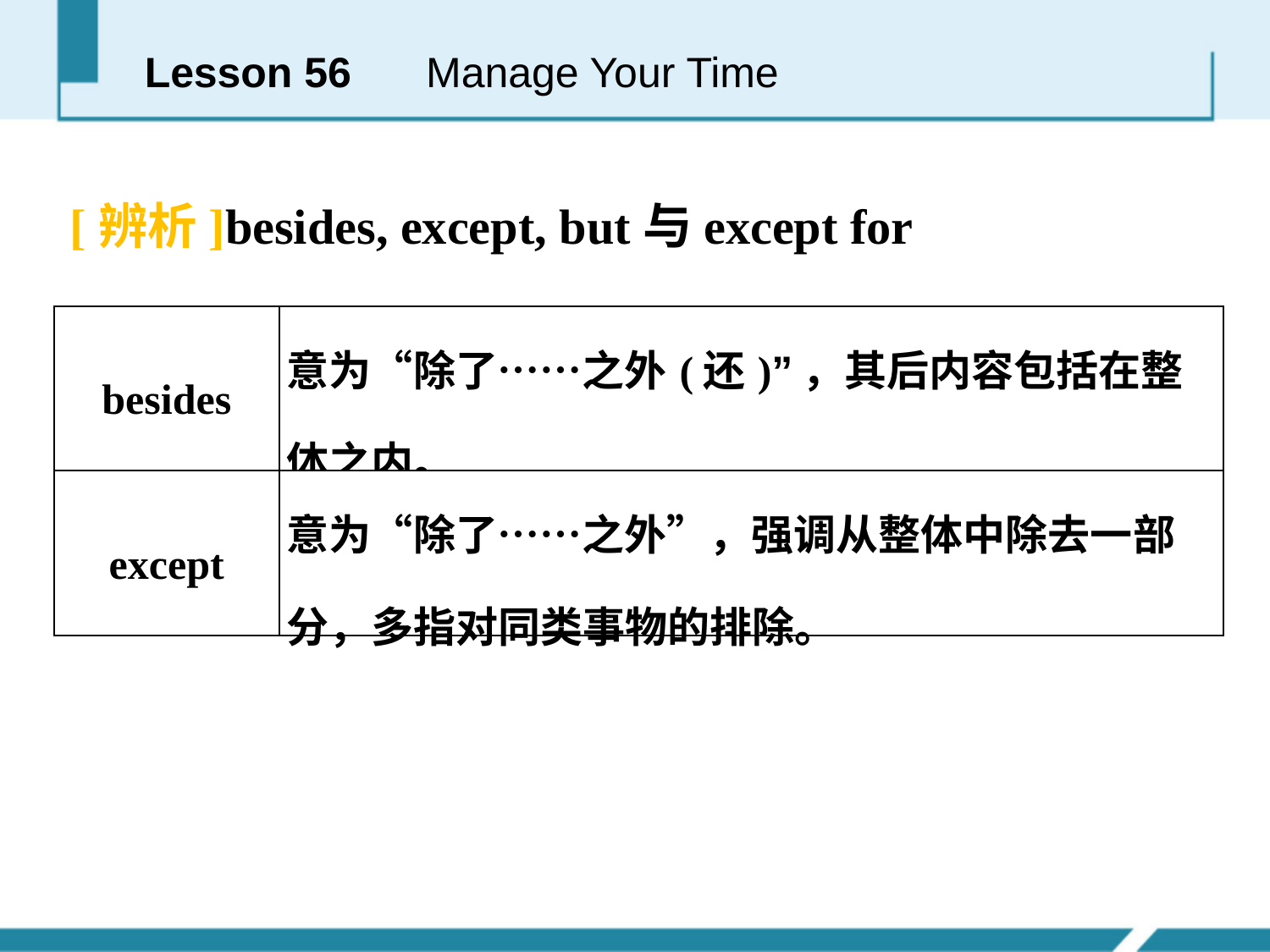

Lesson 56 　Manage Your Time
[辨析]besides, except, but与except for
| besides | 意为“除了……之外(还)”，其后内容包括在整体之内。 |
| --- | --- |
| except | 意为“除了……之外”，强调从整体中除去一部分，多指对同类事物的排除。 |